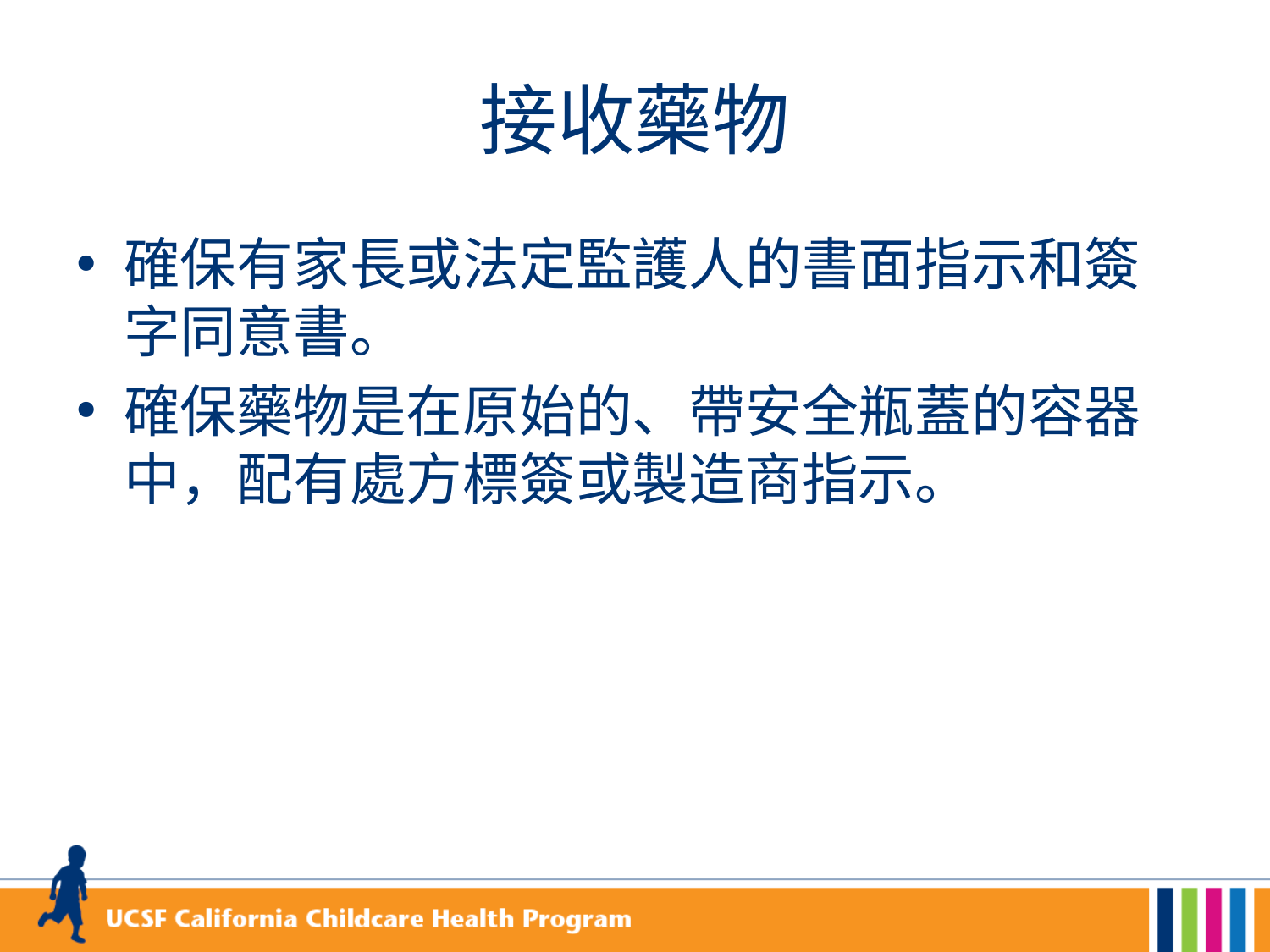

# 接收藥物
確保有家長或法定監護人的書面指示和簽字同意書。
確保藥物是在原始的、帶安全瓶蓋的容器中，配有處方標簽或製造商指示。